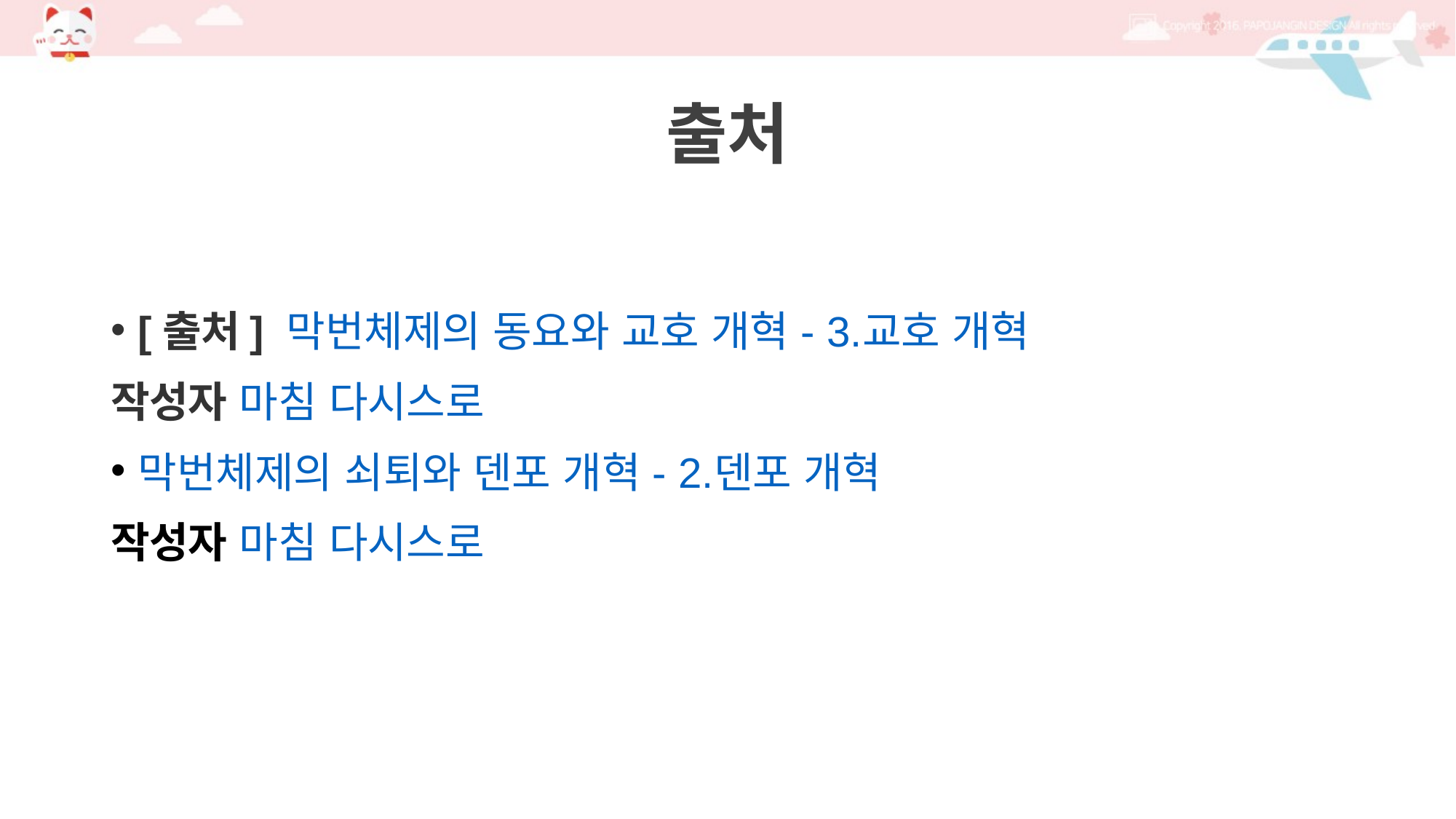

출처
[출처] 막번체제의 동요와 교호 개혁 - 3.교호 개혁
작성자 마침 다시스로
막번체제의 쇠퇴와 덴포 개혁 - 2.덴포 개혁
작성자 마침 다시스로